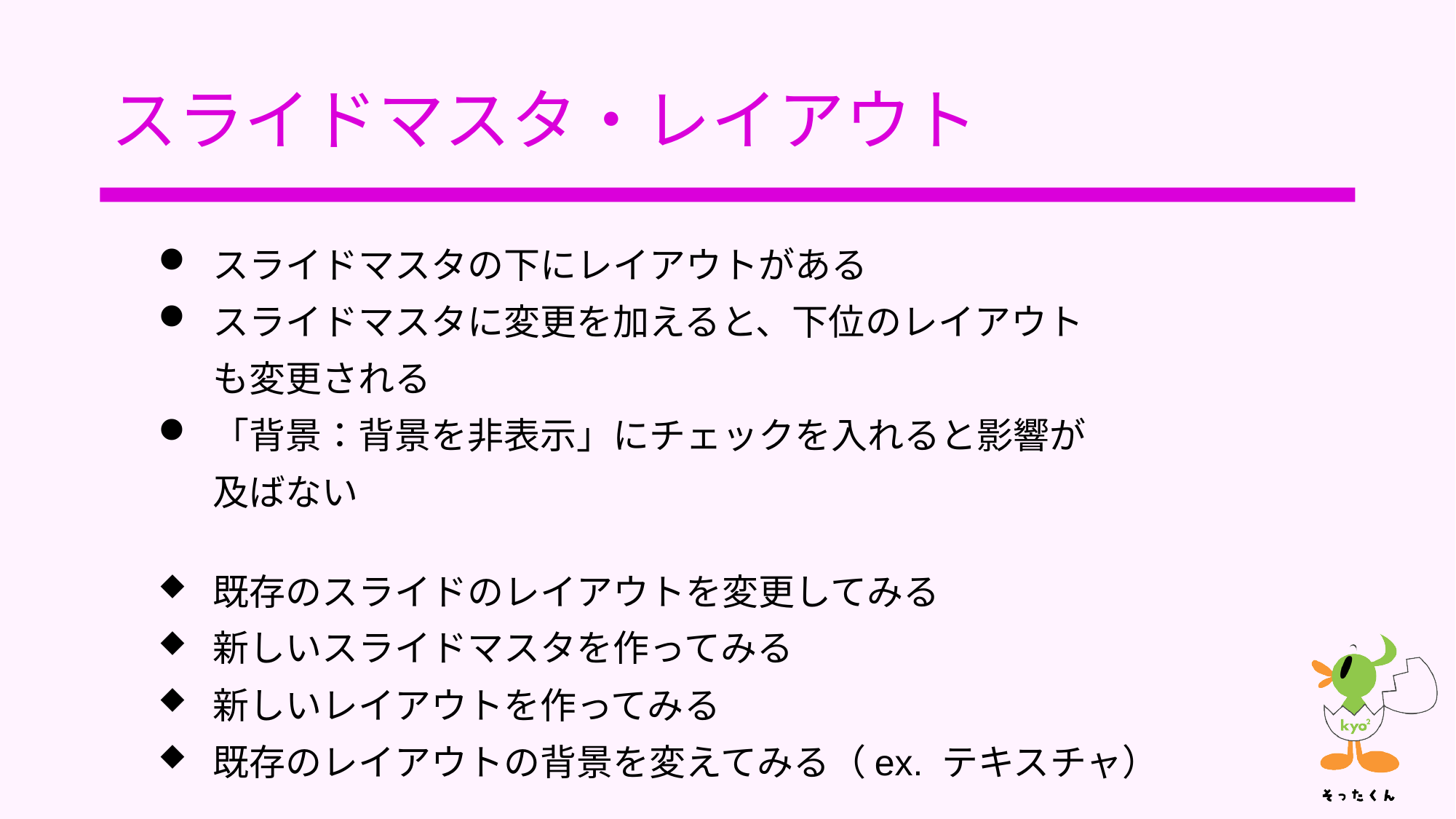

# スライドマスタ・レイアウト
スライドマスタの下にレイアウトがある
スライドマスタに変更を加えると、下位のレイアウトも変更される
「背景：背景を非表示」にチェックを入れると影響が及ばない
既存のスライドのレイアウトを変更してみる
新しいスライドマスタを作ってみる
新しいレイアウトを作ってみる
既存のレイアウトの背景を変えてみる（ex. テキスチャ）